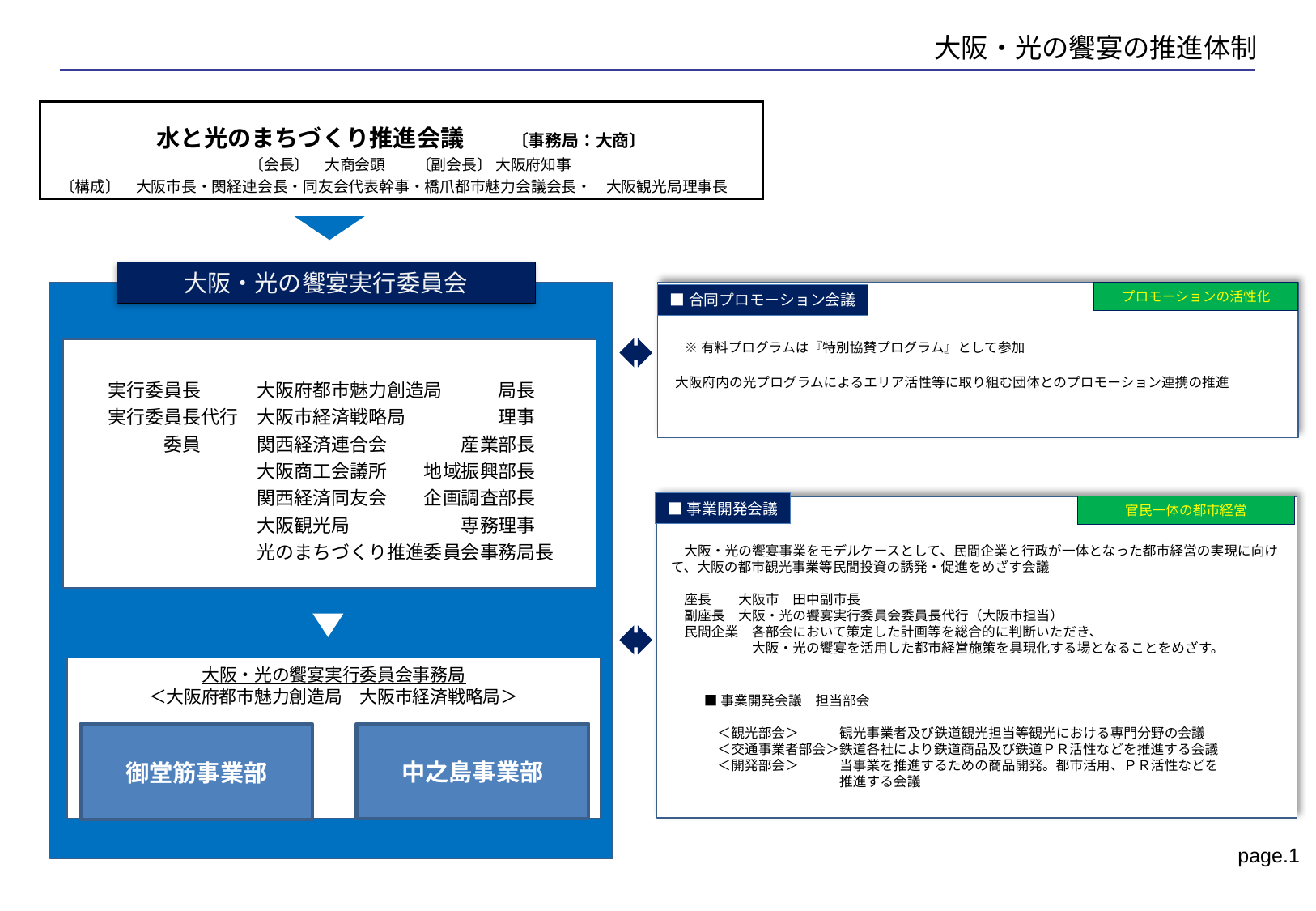

大阪・光の饗宴の推進体制

水と光のまちづくり推進会議　　〔事務局：大商〕
　 〔会長〕　大商会頭　　〔副会長〕 大阪府知事
　〔構成〕　大阪市長・関経連会長・同友会代表幹事・橋爪都市魅力会議会長・　大阪観光局理事長

大阪・光の饗宴実行委員会

プロモーションの活性化
■合同プロモーション会議

※有料プログラムは『特別協賛プログラム』として参加

Ｄ
実行委員長　　　大阪府都市魅力創造局　　　局長
実行委員長代行　大阪市経済戦略局　　　　　理事
　　　委員　　　関西経済連合会　　　　産業部長
　　　　　　　　大阪商工会議所　　地域振興部長
　　　　　　　　関西経済同友会　　企画調査部長
　　　　　　　　大阪観光局　　　　　　専務理事
　　　　　　　　光のまちづくり推進委員会事務局長
大阪府内の光プログラムによるエリア活性等に取り組む団体とのプロモーション連携の推進
■事業開発会議

官民一体の都市経営
　大阪・光の饗宴事業をモデルケースとして、民間企業と行政が一体となった都市経営の実現に向けて、大阪の都市観光事業等民間投資の誘発・促進をめざす会議

　座長　　大阪市　田中副市長
　副座長　大阪・光の饗宴実行委員会委員長代行（大阪市担当）
　民間企業　各部会において策定した計画等を総合的に判断いただき、
　　　　　　大阪・光の饗宴を活用した都市経営施策を具現化する場となることをめざす。
■事業開発会議　担当部会

　＜観光部会＞　　　観光事業者及び鉄道観光担当等観光における専門分野の会議
　＜交通事業者部会＞鉄道各社により鉄道商品及び鉄道ＰＲ活性などを推進する会議
　＜開発部会＞　　　当事業を推進するための商品開発。都市活用、ＰＲ活性などを
　　　　　　　　　　推進する会議

大阪・光の饗宴実行委員会事務局
＜大阪府都市魅力創造局　大阪市経済戦略局＞

中之島事業部
御堂筋事業部
page.1